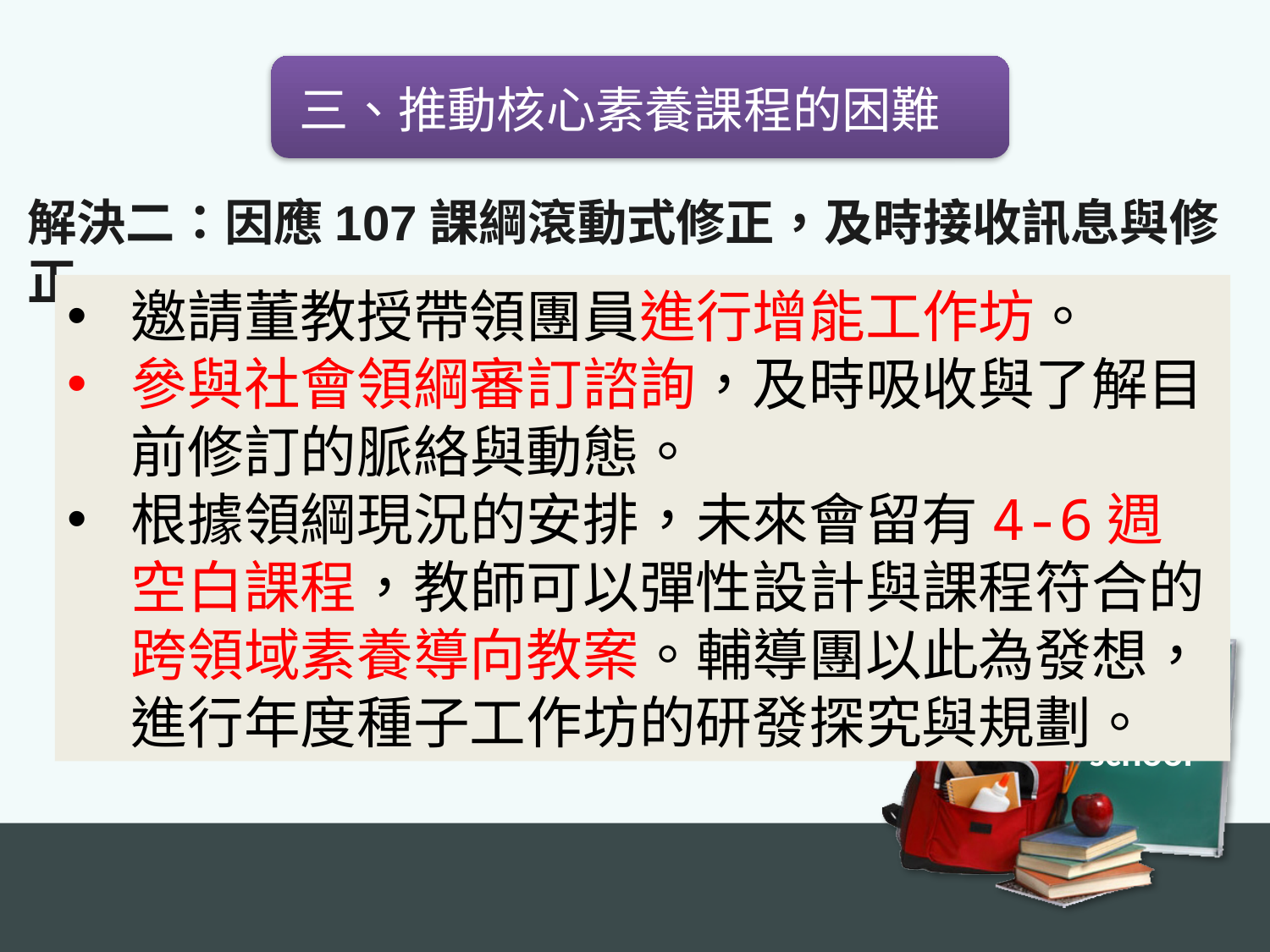

三、推動核心素養課程的困難
解決二：因應107課綱滾動式修正，及時接收訊息與修正
邀請董教授帶領團員進行增能工作坊。
參與社會領綱審訂諮詢，及時吸收與了解目前修訂的脈絡與動態。
根據領綱現況的安排，未來會留有4-6週空白課程，教師可以彈性設計與課程符合的跨領域素養導向教案。輔導團以此為發想，進行年度種子工作坊的研發探究與規劃。
Back to
school